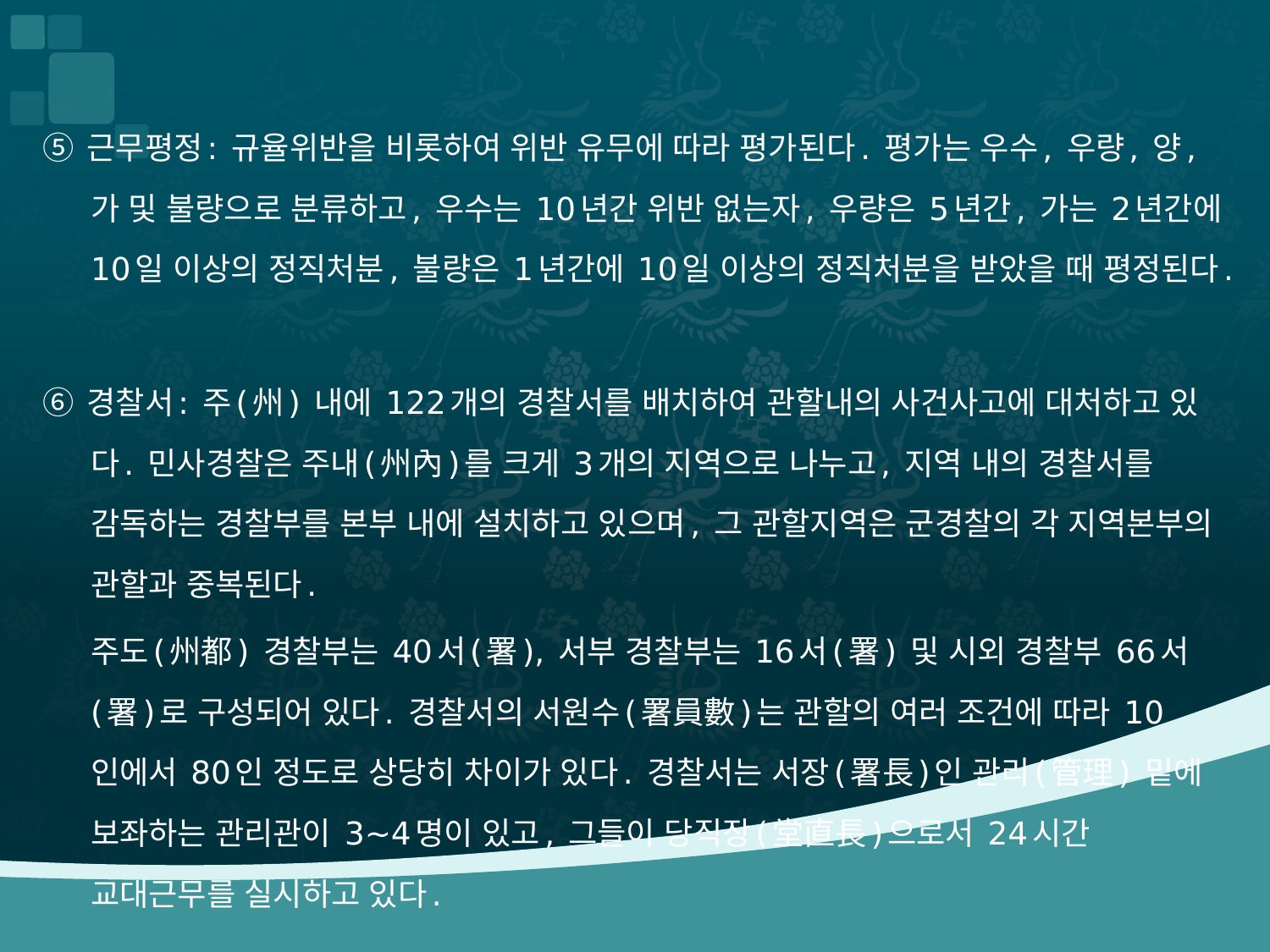

#
⑤ 근무평정: 규율위반을 비롯하여 위반 유무에 따라 평가된다. 평가는 우수, 우량, 양, 가 및 불량으로 분류하고, 우수는 10년간 위반 없는자, 우량은 5년간, 가는 2년간에 10일 이상의 정직처분, 불량은 1년간에 10일 이상의 정직처분을 받았을 때 평정된다.

⑥ 경찰서: 주(州) 내에 122개의 경찰서를 배치하여 관할내의 사건사고에 대처하고 있다. 민사경찰은 주내(州內)를 크게 3개의 지역으로 나누고, 지역 내의 경찰서를 감독하는 경찰부를 본부 내에 설치하고 있으며, 그 관할지역은 군경찰의 각 지역본부의 관할과 중복된다.
     주도(州都) 경찰부는 40서(署), 서부 경찰부는 16서(署) 및 시외 경찰부 66서(署)로 구성되어 있다. 경찰서의 서원수(署員數)는 관할의 여러 조건에 따라 10인에서 80인 정도로 상당히 차이가 있다. 경찰서는 서장(署長)인 관리(管理) 밑에 보좌하는 관리관이 3~4명이 있고, 그들이 당직장(堂直長)으로서 24시간 교대근무를 실시하고 있다.